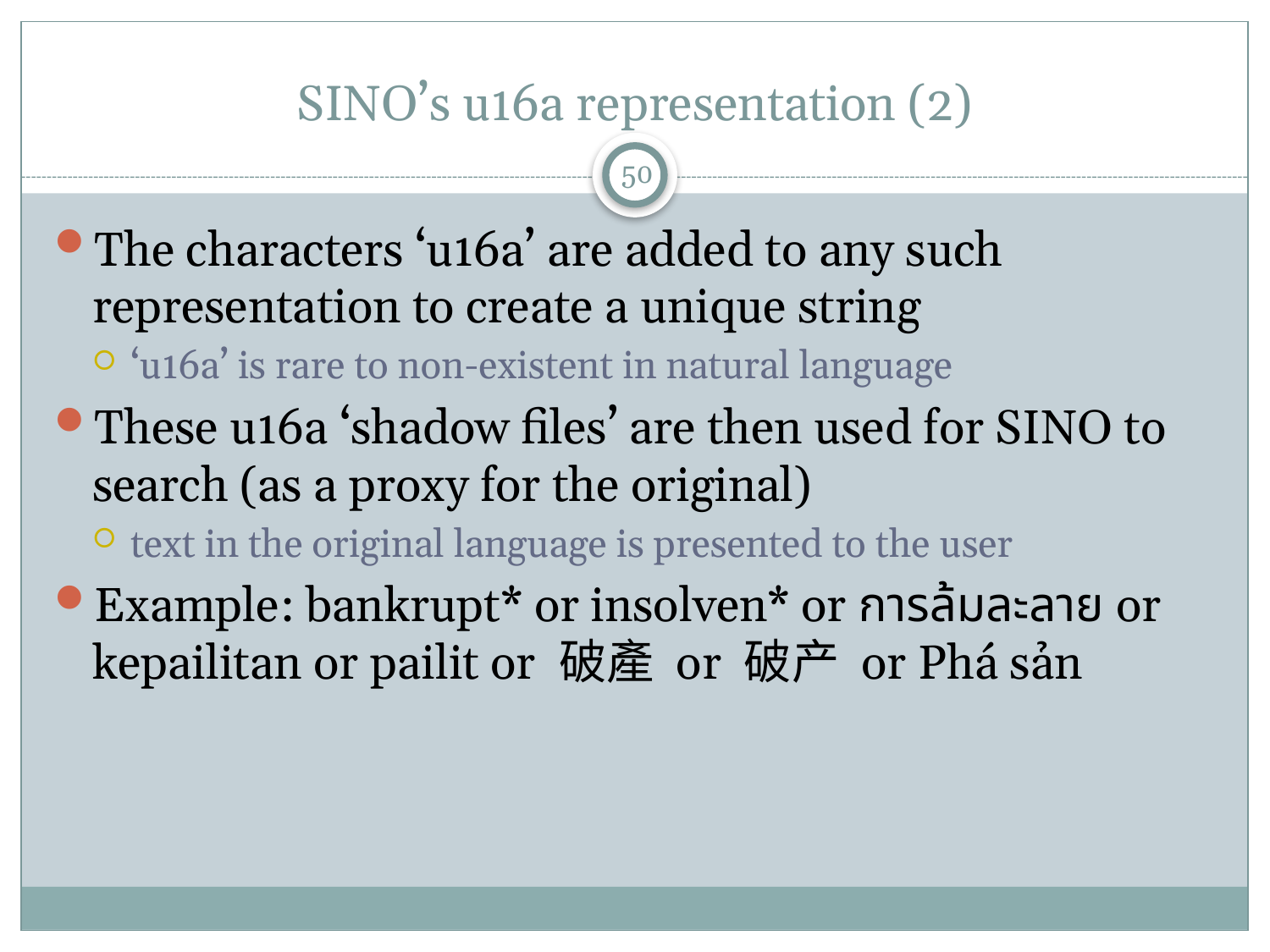

# SINO’s u16a representation (2)
50
The characters ‘u16a’ are added to any such representation to create a unique string
‘u16a’ is rare to non-existent in natural language
These u16a ‘shadow files’ are then used for SINO to search (as a proxy for the original)
text in the original language is presented to the user
Example: bankrupt* or insolven* or การล้มละลาย or kepailitan or pailit or 破產 or 破产 or Phá sản